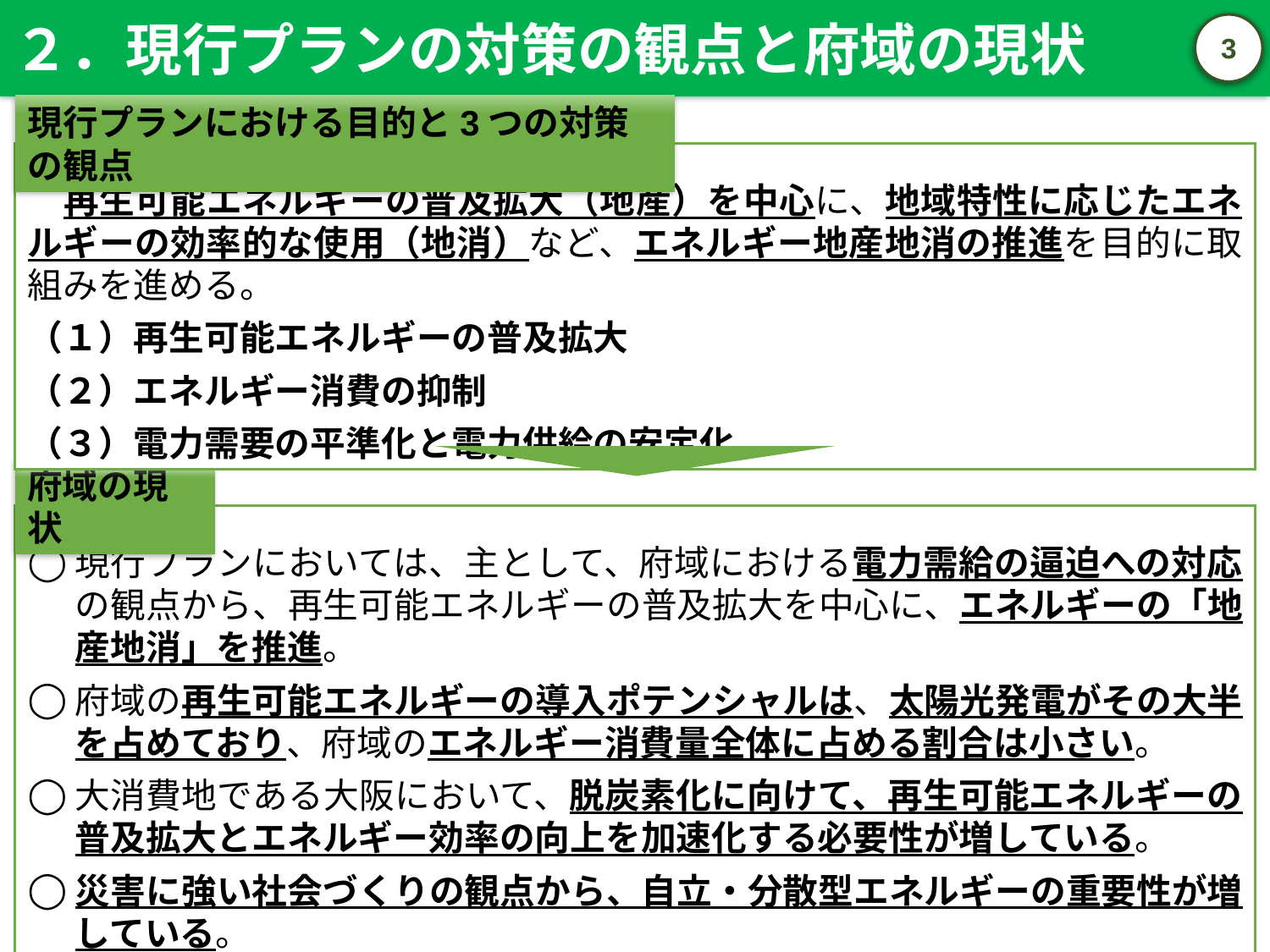

２．現行プランの対策の観点と府域の現状
3
現行プランにおける目的と3つの対策の観点
　再生可能エネルギーの普及拡大（地産）を中心に、地域特性に応じたエネルギーの効率的な使用（地消）など、エネルギー地産地消の推進を目的に取組みを進める。
（１）再生可能エネルギーの普及拡大
（２）エネルギー消費の抑制
（３）電力需要の平準化と電力供給の安定化

府域の現状
現行プランにおいては、主として、府域における電力需給の逼迫への対応の観点から、再生可能エネルギーの普及拡大を中心に、エネルギーの「地産地消」を推進。
府域の再生可能エネルギーの導入ポテンシャルは、太陽光発電がその大半を占めており、府域のエネルギー消費量全体に占める割合は小さい。
大消費地である大阪において、脱炭素化に向けて、再生可能エネルギーの普及拡大とエネルギー効率の向上を加速化する必要性が増している。
災害に強い社会づくりの観点から、自立・分散型エネルギーの重要性が増している。
近年は供給予備率が高くなっており、電力需給の逼迫のおそれは小さくなっている。